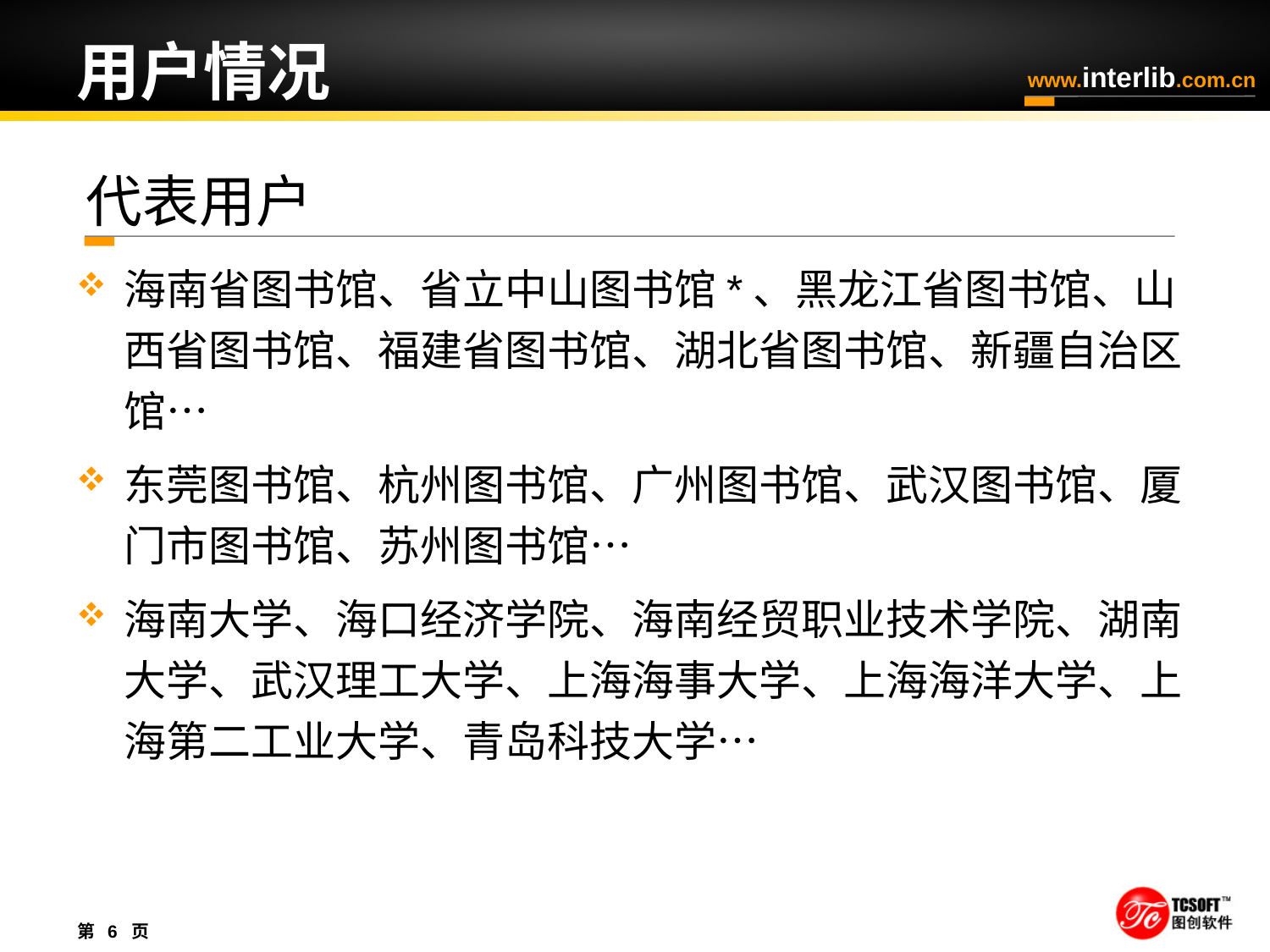

# 用户情况
代表用户

海南省图书馆、省立中山图书馆*、黑龙江省图书馆、山西省图书馆、福建省图书馆、湖北省图书馆、新疆自治区馆…
东莞图书馆、杭州图书馆、广州图书馆、武汉图书馆、厦门市图书馆、苏州图书馆…
海南大学、海口经济学院、海南经贸职业技术学院、湖南大学、武汉理工大学、上海海事大学、上海海洋大学、上海第二工业大学、青岛科技大学…